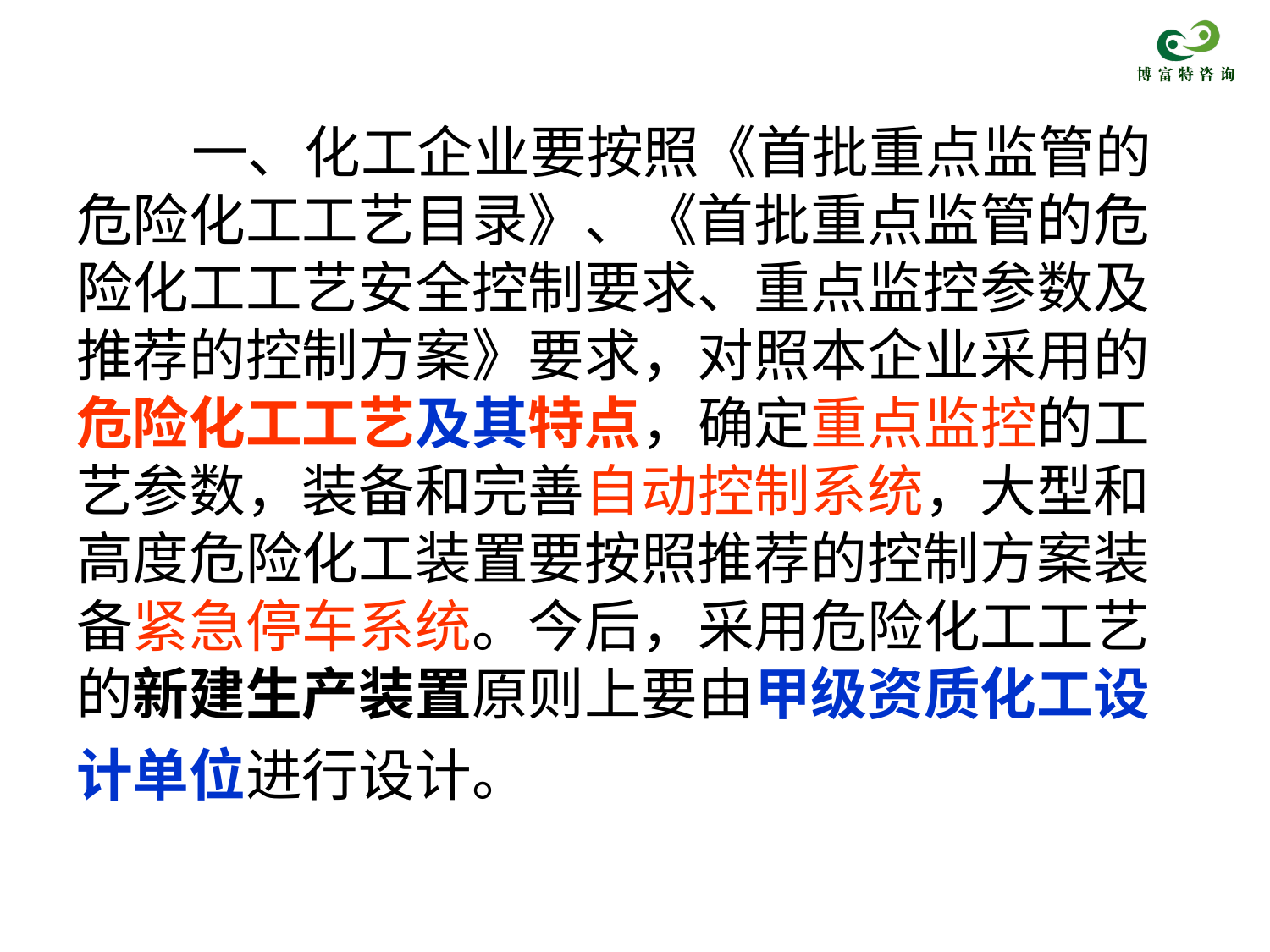

# 一、化工企业要按照《首批重点监管的危险化工工艺目录》、《首批重点监管的危险化工工艺安全控制要求、重点监控参数及推荐的控制方案》要求，对照本企业采用的危险化工工艺及其特点，确定重点监控的工艺参数，装备和完善自动控制系统，大型和高度危险化工装置要按照推荐的控制方案装备紧急停车系统。今后，采用危险化工工艺的新建生产装置原则上要由甲级资质化工设计单位进行设计。